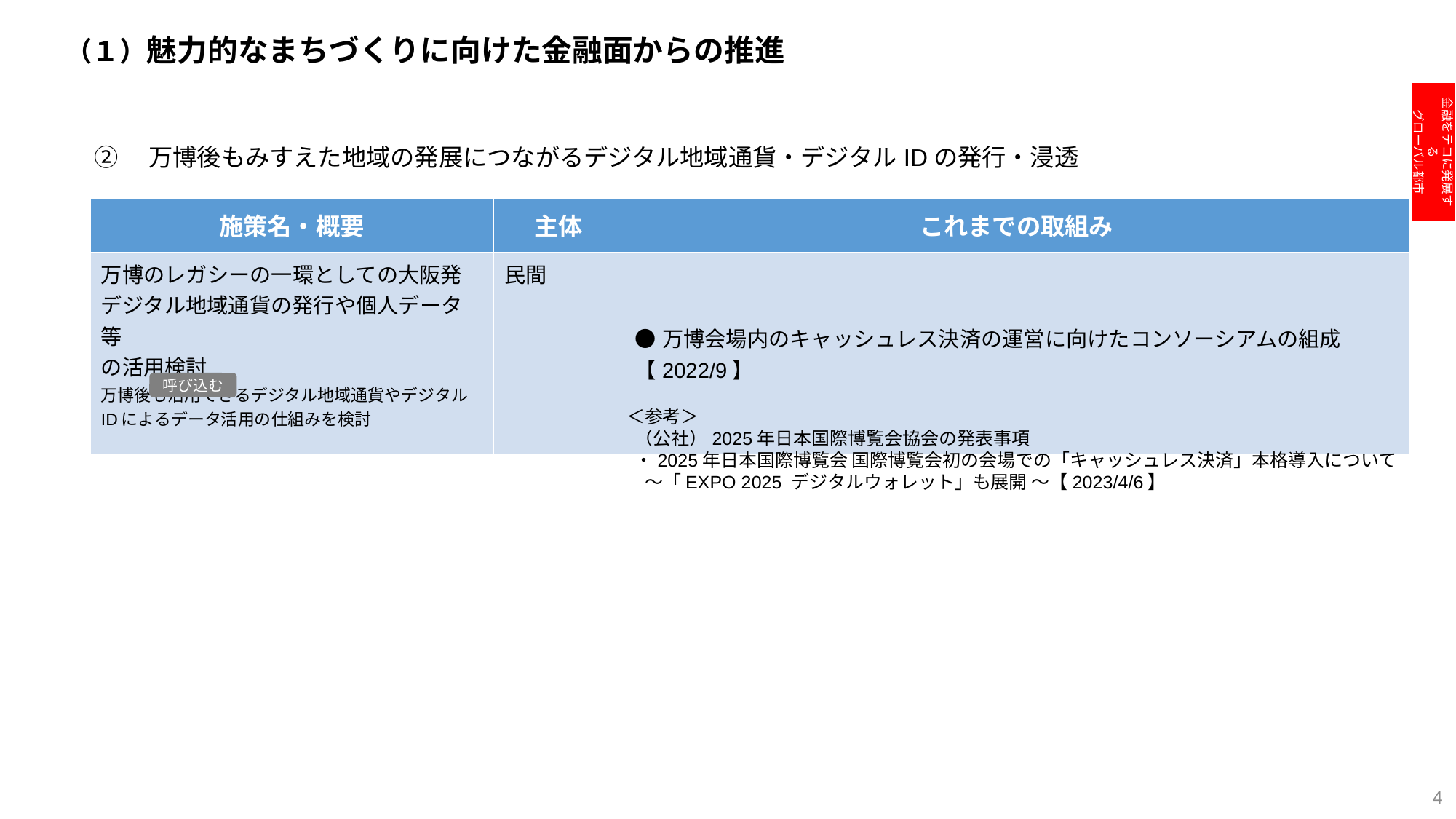

（１）魅力的なまちづくりに向けた金融面からの推進
金融をテコに発展する
グローバル都市
②　万博後もみすえた地域の発展につながるデジタル地域通貨・デジタルIDの発行・浸透
| 施策名・概要 | 主体 | これまでの取組み |
| --- | --- | --- |
| 万博のレガシーの一環としての大阪発 デジタル地域通貨の発行や個人データ等 の活用検討 万博後も活用できるデジタル地域通貨やデジタルIDによるデータ活用の仕組みを検討 | 民間 | ●万博会場内のキャッシュレス決済の運営に向けたコンソーシアムの組成【2022/9】 |
呼び込む
＜参考＞
 （公社）2025年日本国際博覧会協会の発表事項
 ・2025年日本国際博覧会 国際博覧会初の会場での「キャッシュレス決済」本格導入について
　～「EXPO 2025 デジタルウォレット」も展開 ～【2023/4/6】
4